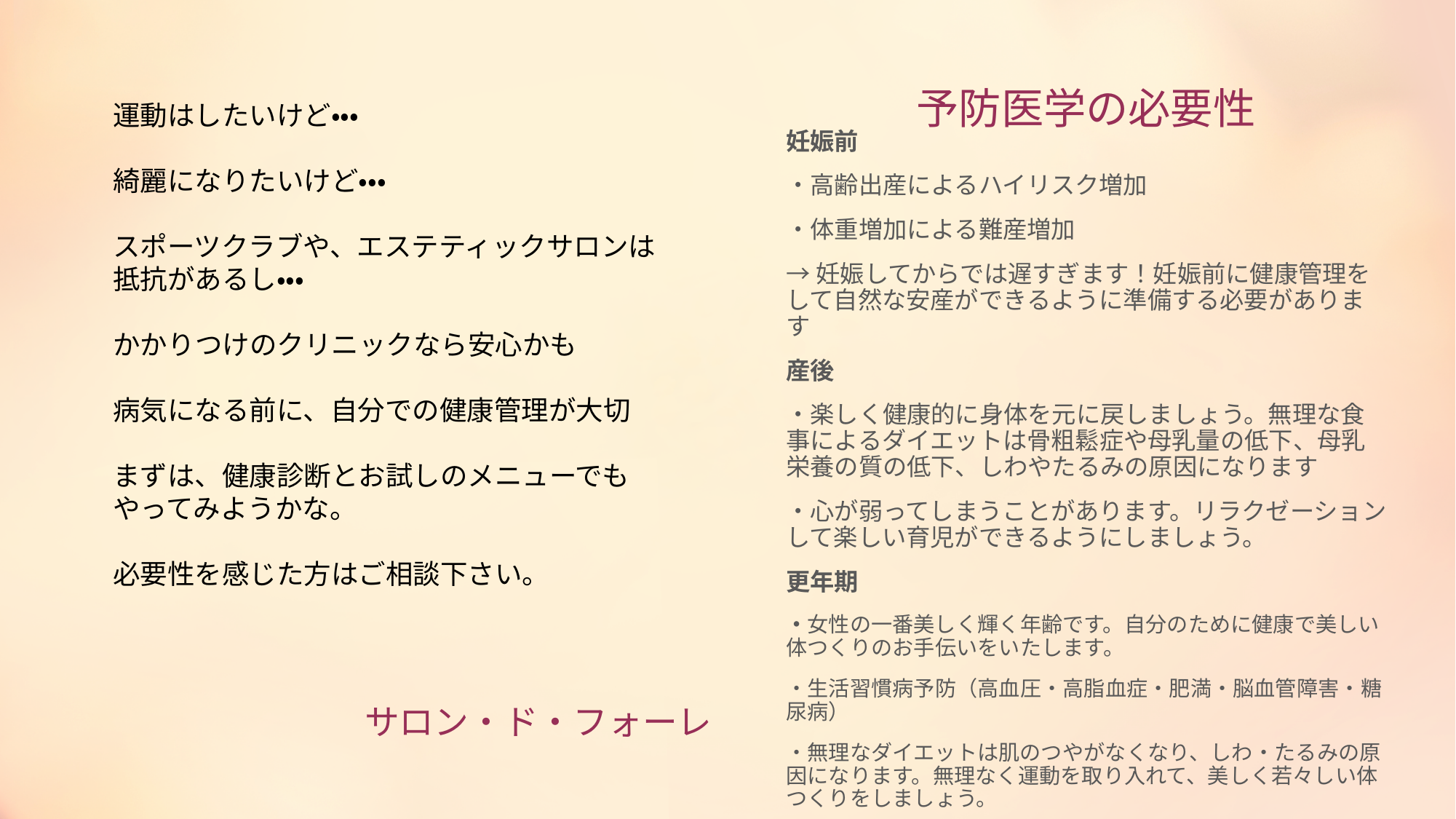

# 予防医学の必要性
運動はしたいけど・・・

綺麗になりたいけど・・・

スポーツクラブや、エステティックサロンは
抵抗があるし・・・

かかりつけのクリニックなら安心かも

病気になる前に、自分での健康管理が大切

まずは、健康診断とお試しのメニューでもやってみようかな。

必要性を感じた方はご相談下さい。

妊娠前
・高齢出産によるハイリスク増加
・体重増加による難産増加
→妊娠してからでは遅すぎます！妊娠前に健康管理をして自然な安産ができるように準備する必要があります
産後
・楽しく健康的に身体を元に戻しましょう。無理な食事によるダイエットは骨粗鬆症や母乳量の低下、母乳栄養の質の低下、しわやたるみの原因になります
・心が弱ってしまうことがあります。リラクゼーションして楽しい育児ができるようにしましょう。
更年期
・女性の一番美しく輝く年齢です。自分のために健康で美しい体つくりのお手伝いをいたします。
・生活習慣病予防（高血圧・高脂血症・肥満・脳血管障害・糖尿病）
・無理なダイエットは肌のつやがなくなり、しわ・たるみの原因になります。無理なく運動を取り入れて、美しく若々しい体つくりをしましょう。

サロン・ド・フォーレ